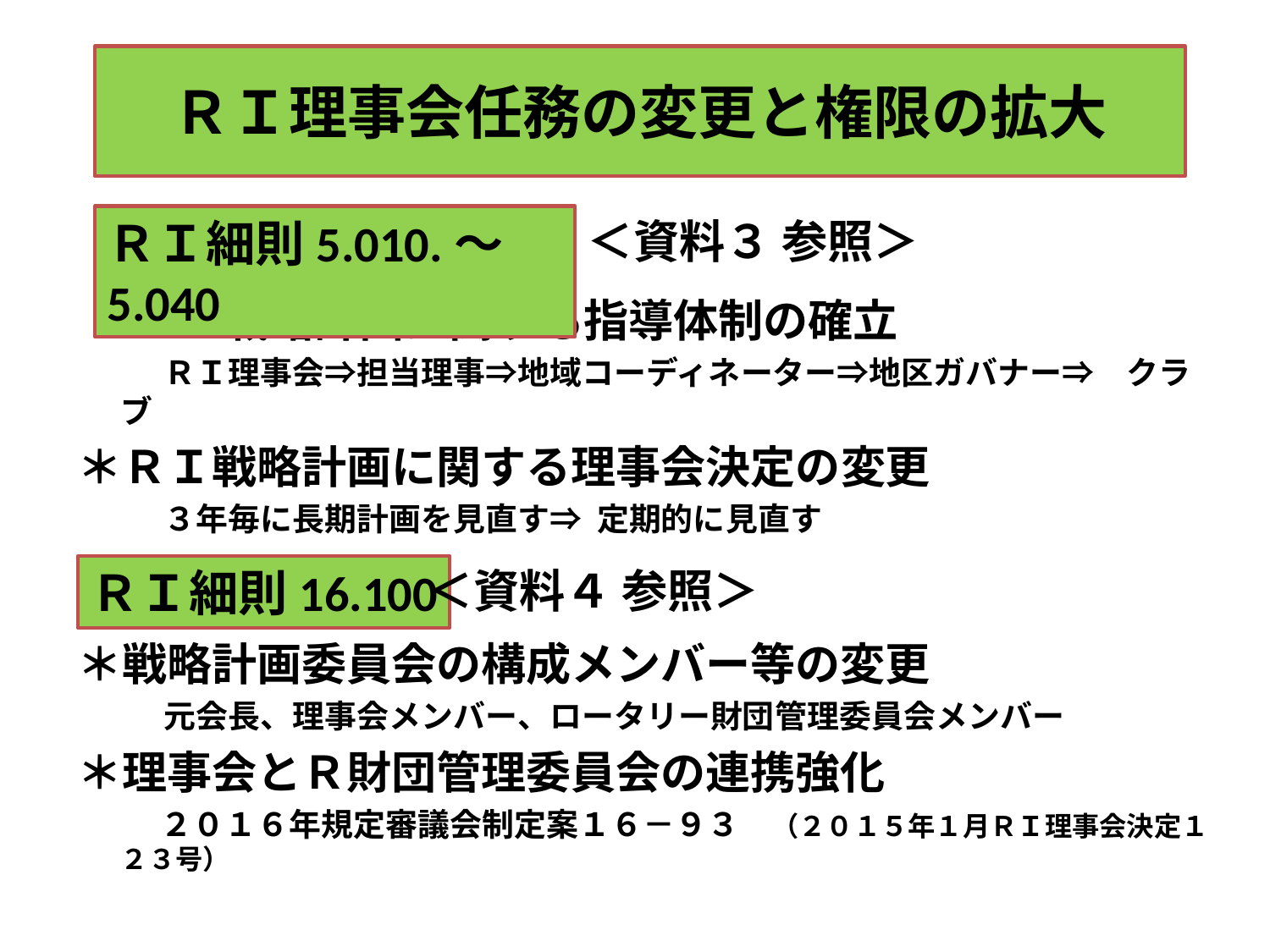

# ＲＩ理事会任務の変更と権限の拡大
ＲＩ細則5.010.～5.040
＜資料３ 参照＞
 ＊ＲＩ戦略計画に関する指導体制の確立
　　　ＲＩ理事会⇒担当理事⇒地域コーディネーター⇒地区ガバナー⇒　クラブ
＊ＲＩ戦略計画に関する理事会決定の変更
　　　３年毎に長期計画を見直す⇒  定期的に見直す

＊戦略計画委員会の構成メンバー等の変更
　　　　　　元会長、理事会メンバー、ロータリー財団管理委員会メンバー
＊理事会とＲ財団管理委員会の連携強化
　　　　 ２０１６年規定審議会制定案１６－９３　（２０１５年１月ＲＩ理事会決定１２３号）

ＲＩ細則16.100
＜資料４ 参照＞